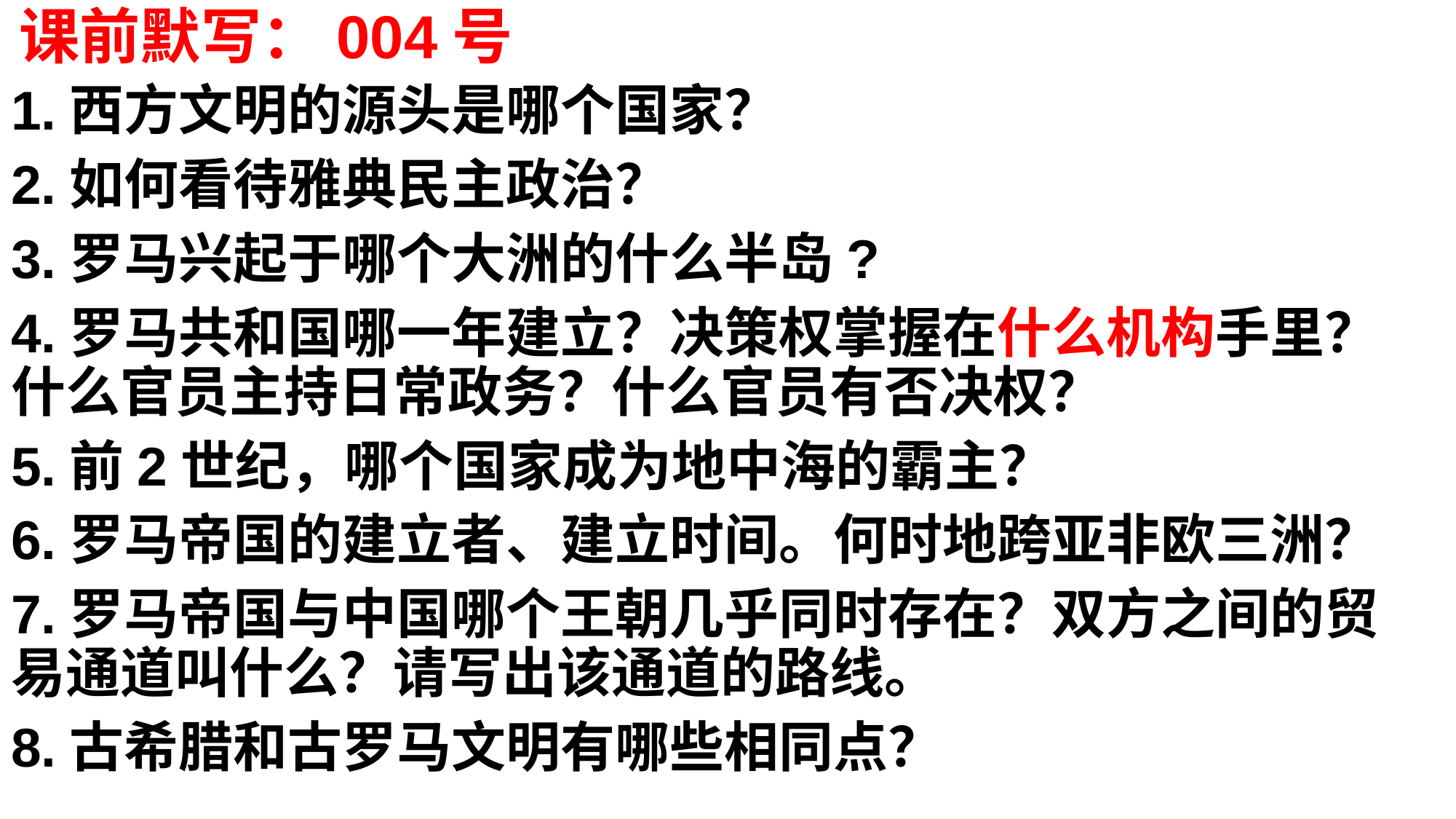

# 课前默写：004号
1.西方文明的源头是哪个国家？
2.如何看待雅典民主政治？
3.罗马兴起于哪个大洲的什么半岛?
4.罗马共和国哪一年建立？决策权掌握在什么机构手里？什么官员主持日常政务？什么官员有否决权？
5.前2世纪，哪个国家成为地中海的霸主？
6.罗马帝国的建立者、建立时间。何时地跨亚非欧三洲？
7.罗马帝国与中国哪个王朝几乎同时存在？双方之间的贸易通道叫什么？请写出该通道的路线。
8.古希腊和古罗马文明有哪些相同点？